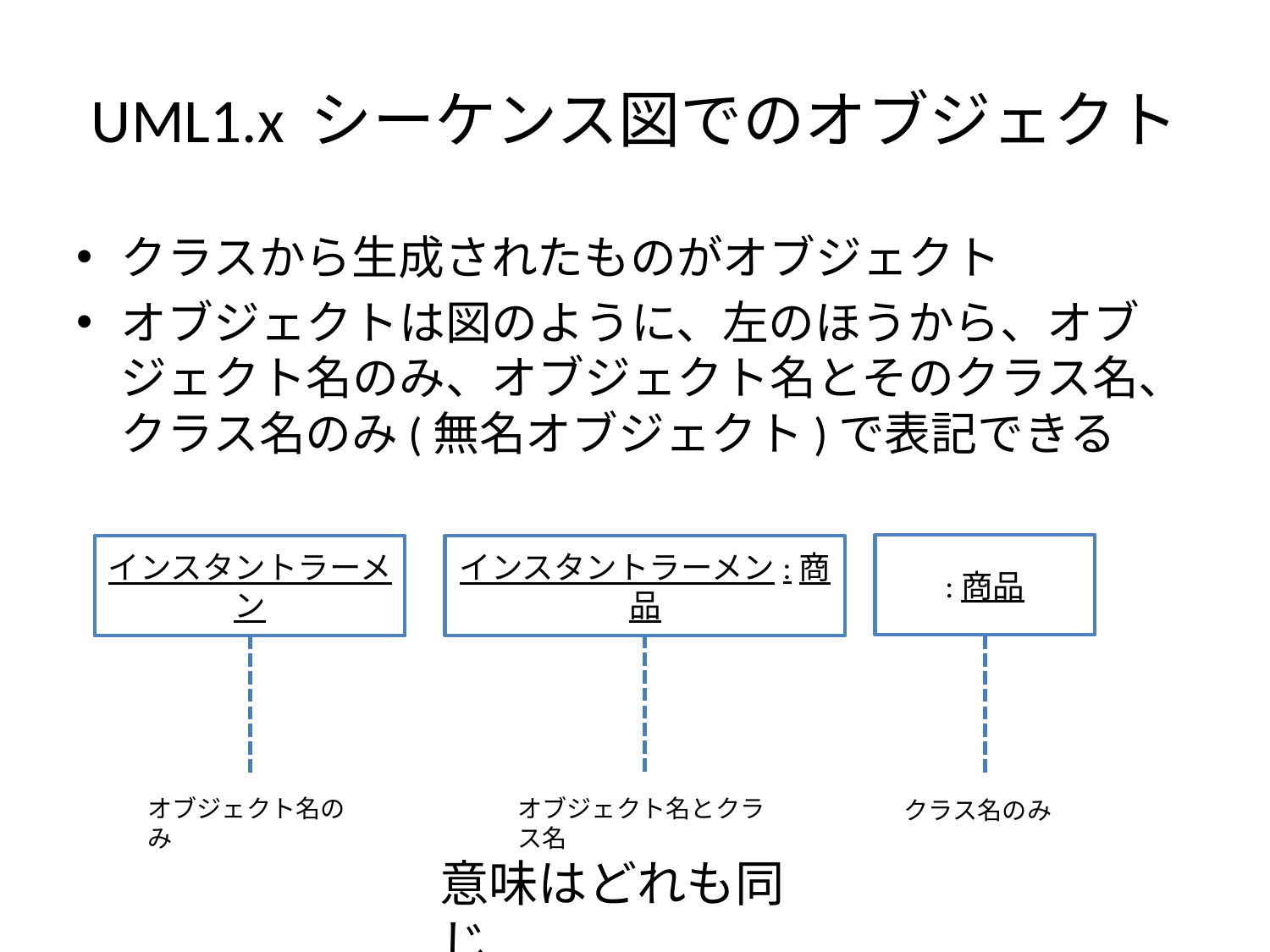

# UML1.x シーケンス図でのオブジェクト
クラスから生成されたものがオブジェクト
オブジェクトは図のように、左のほうから、オブジェクト名のみ、オブジェクト名とそのクラス名、クラス名のみ(無名オブジェクト)で表記できる
:商品
インスタントラーメン
インスタントラーメン:商品
オブジェクト名のみ
オブジェクト名とクラス名
クラス名のみ
意味はどれも同じ